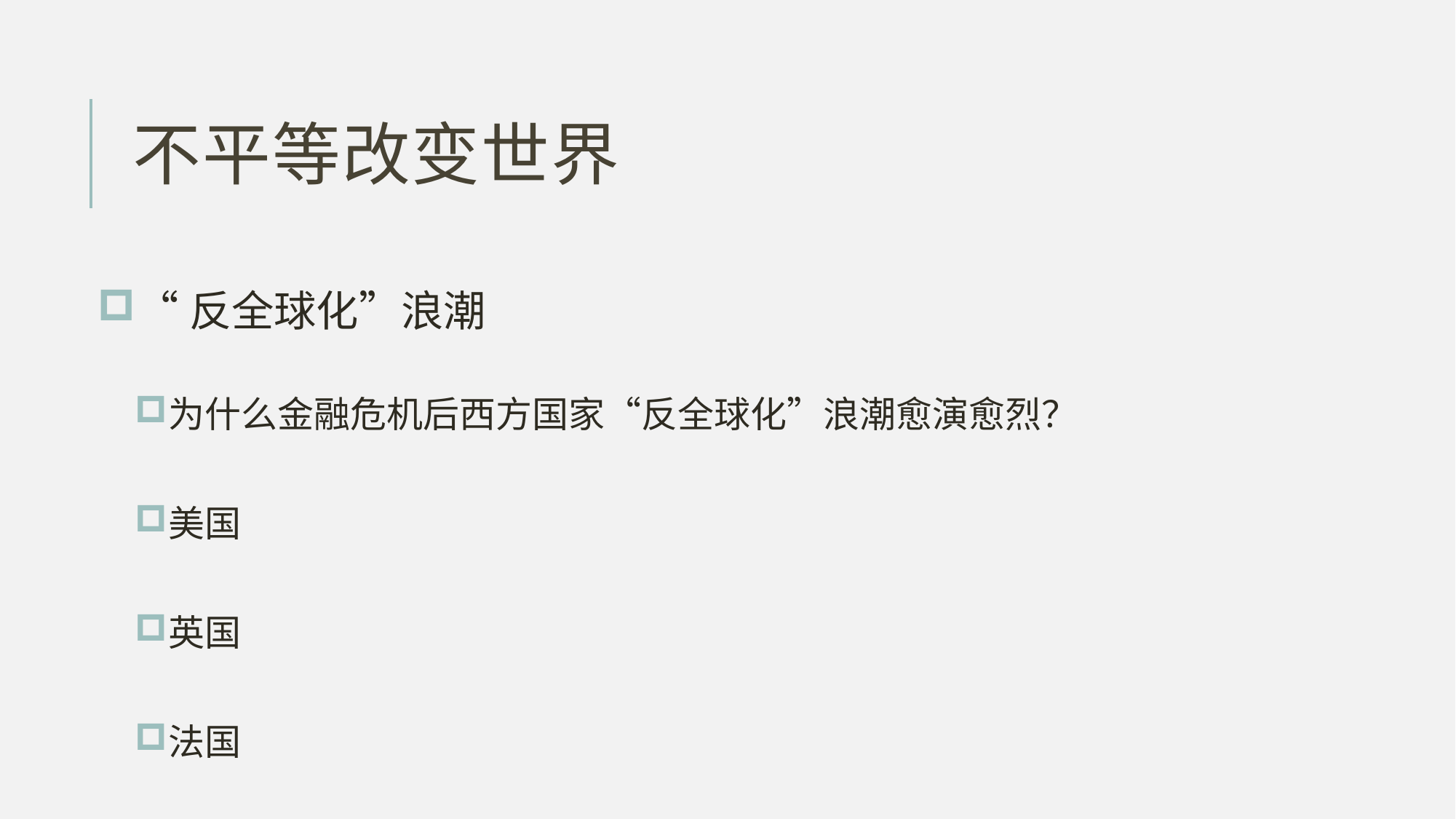

# 不平等改变世界
“反全球化”浪潮

为什么金融危机后西方国家“反全球化”浪潮愈演愈烈？

美国

英国

法国